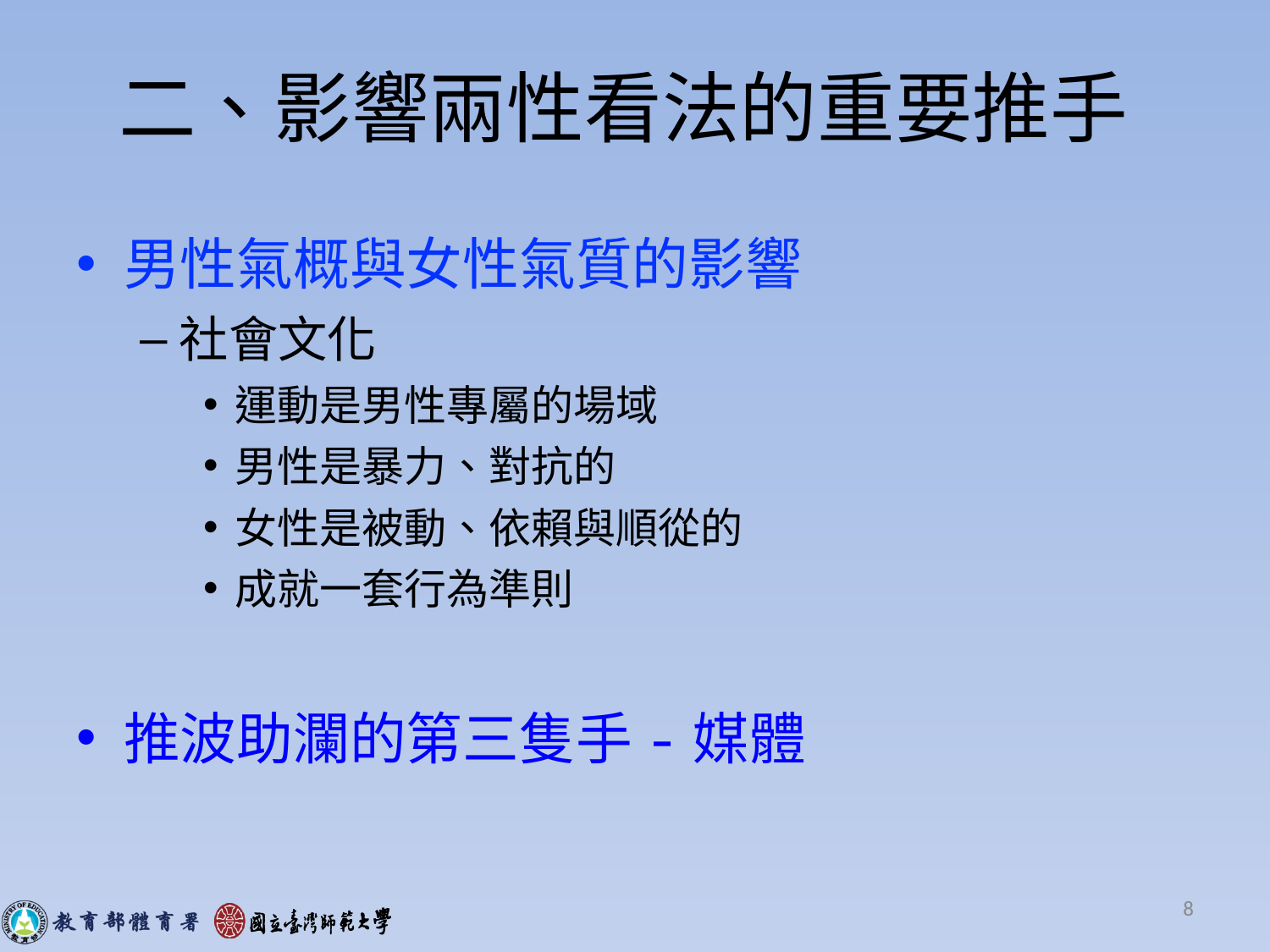

# 二、影響兩性看法的重要推手
男性氣概與女性氣質的影響
社會文化
運動是男性專屬的場域
男性是暴力、對抗的
女性是被動、依賴與順從的
成就一套行為準則

推波助瀾的第三隻手-媒體
8